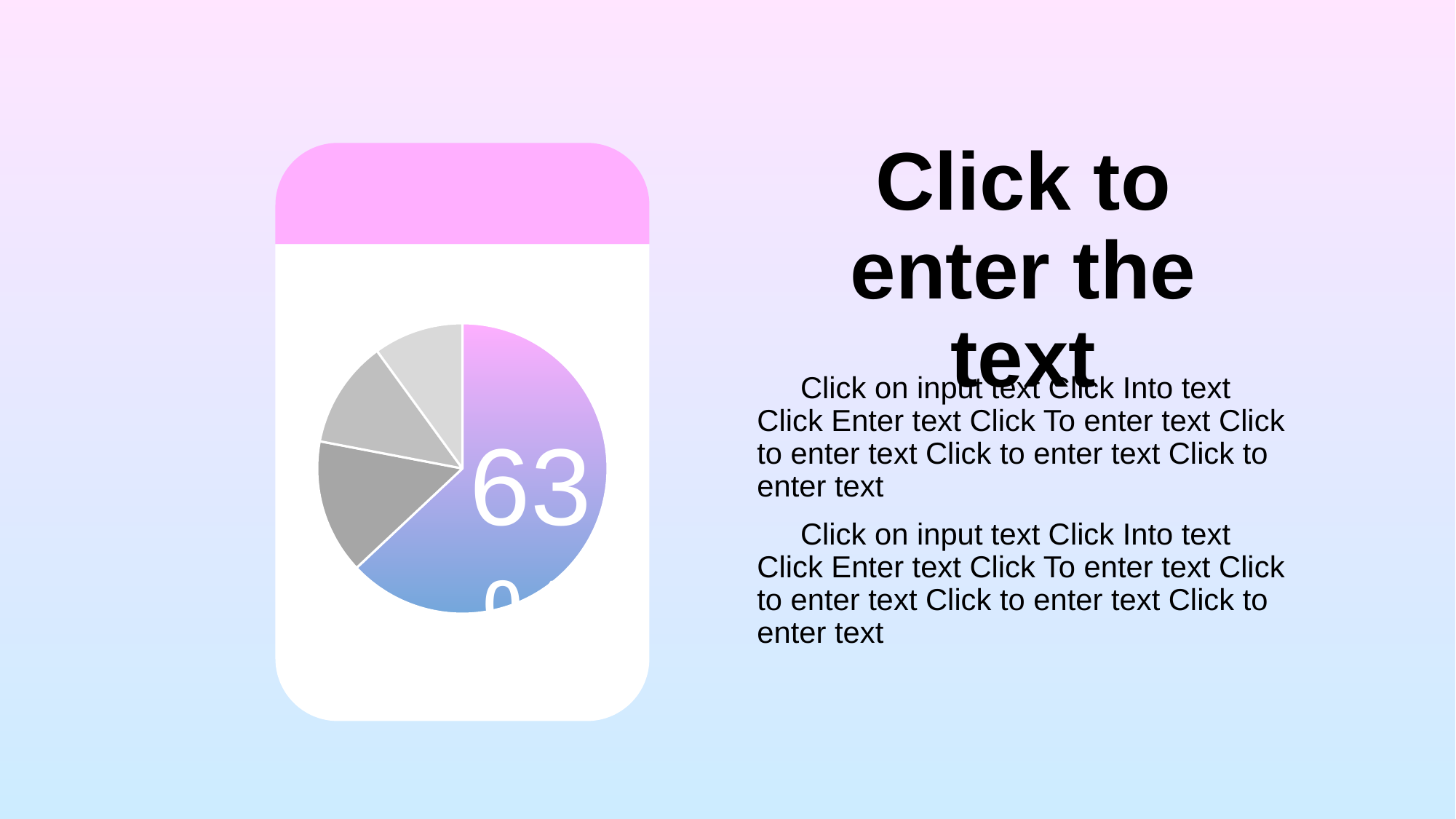

Click to enter the text

### Chart

| Category | 销售额 |
|---|---|
| 第一季度 | 63.0 |
| 第二季度 | 15.0 |
| 第三季度 | 12.0 |
| 第四季度 | 10.0 |
Click on input text Click Into text Click Enter text Click To enter text Click to enter text Click to enter text Click to enter text
Click on input text Click Into text Click Enter text Click To enter text Click to enter text Click to enter text Click to enter text

63%